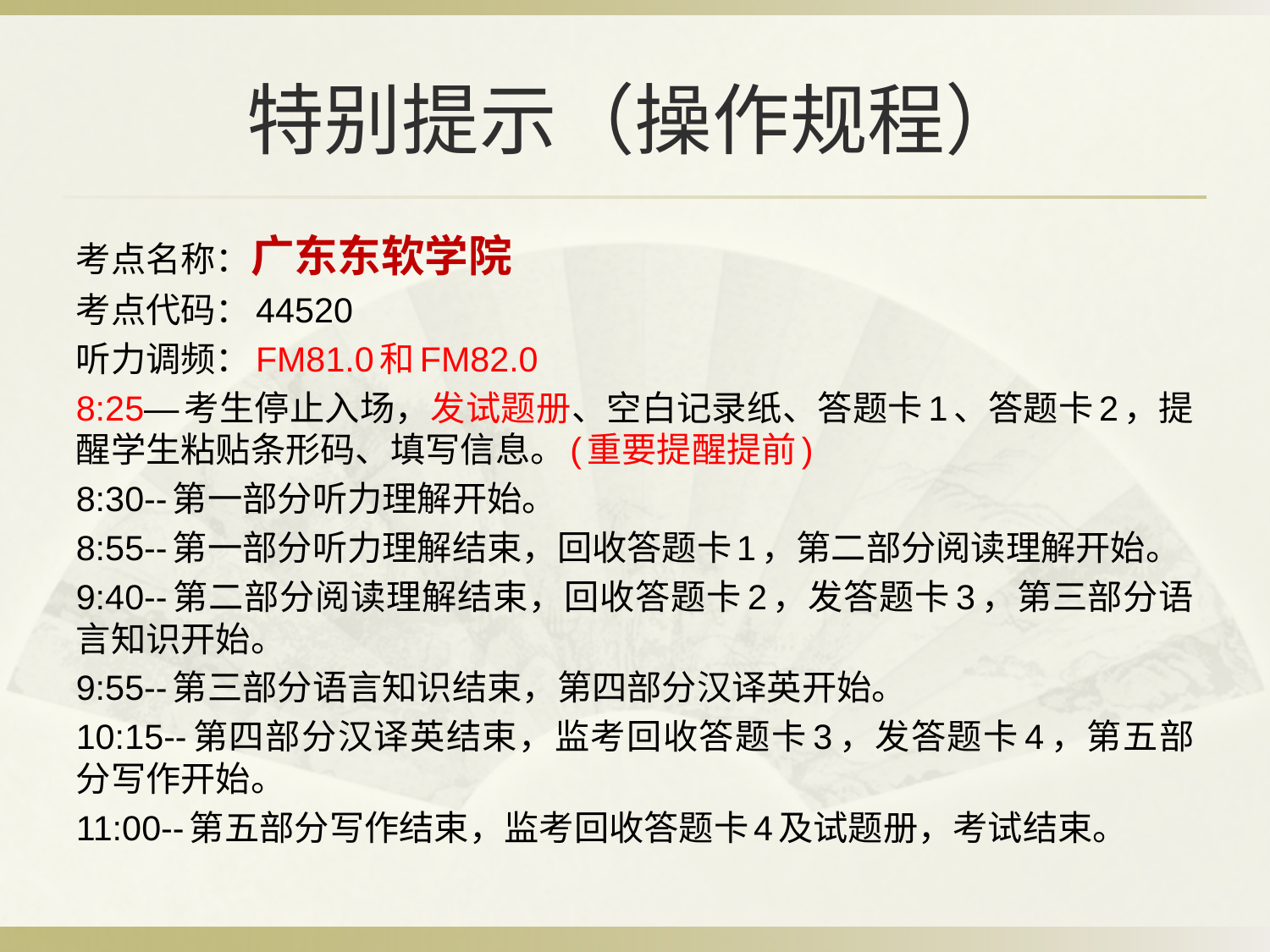

# 特别提示（操作规程）
考点名称：广东东软学院
考点代码：44520
听力调频：FM81.0和FM82.0
8:25—考生停止入场，发试题册、空白记录纸、答题卡1、答题卡2，提醒学生粘贴条形码、填写信息。(重要提醒提前)
8:30--第一部分听力理解开始。
8:55--第一部分听力理解结束，回收答题卡1，第二部分阅读理解开始。
9:40--第二部分阅读理解结束，回收答题卡2，发答题卡3，第三部分语言知识开始。
9:55--第三部分语言知识结束，第四部分汉译英开始。
10:15--第四部分汉译英结束，监考回收答题卡3，发答题卡4，第五部分写作开始。
11:00--第五部分写作结束，监考回收答题卡4及试题册，考试结束。